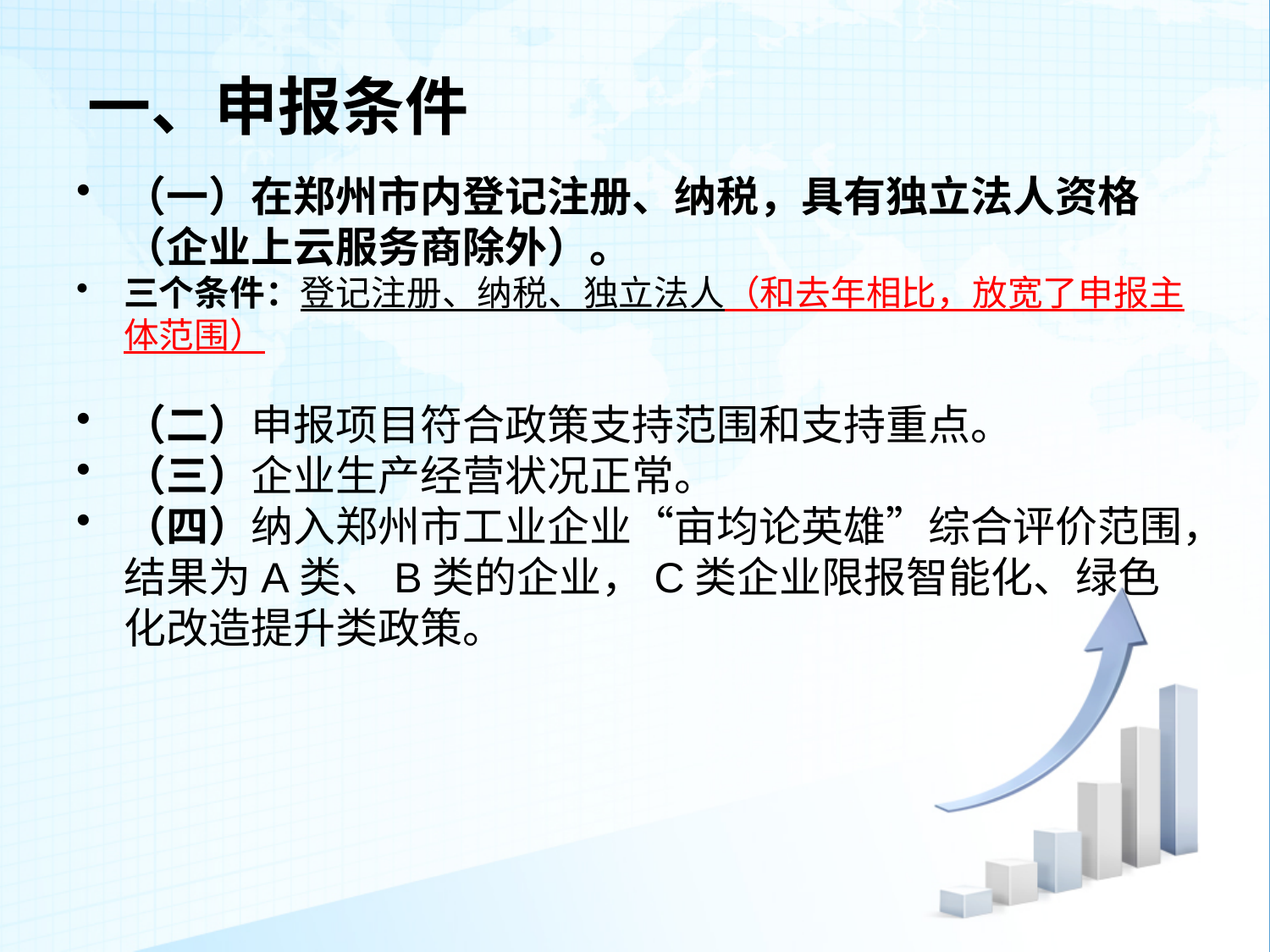

# 一、申报条件
（一）在郑州市内登记注册、纳税，具有独立法人资格（企业上云服务商除外）。
三个条件：登记注册、纳税、独立法人（和去年相比，放宽了申报主体范围）

（二）申报项目符合政策支持范围和支持重点。
（三）企业生产经营状况正常。
（四）纳入郑州市工业企业“亩均论英雄”综合评价范围，结果为A类、B类的企业，C类企业限报智能化、绿色化改造提升类政策。